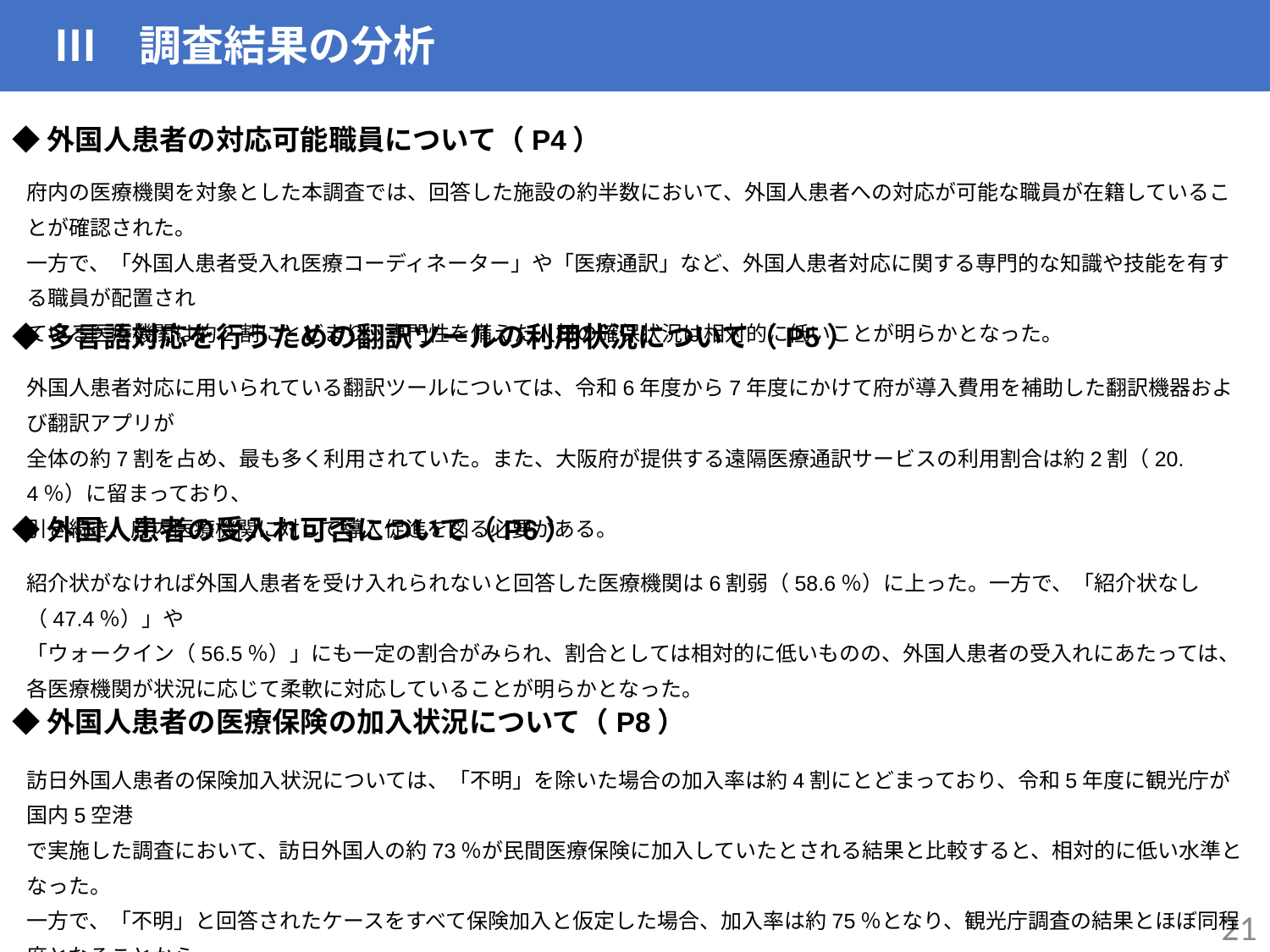

Ⅲ　調査結果の分析
◆外国人患者の対応可能職員について（P4）

府内の医療機関を対象とした本調査では、回答した施設の約半数において、外国人患者への対応が可能な職員が在籍していることが確認された。
一方で、「外国人患者受入れ医療コーディネーター」や「医療通訳」など、外国人患者対応に関する専門的な知識や技能を有する職員が配置され
ている医療機関は約2割にとどまり、専門性を備えた人材の確保状況は相対的に低いことが明らかとなった。
◆多言語対応を行うための翻訳ツールの利用状況について（P5）
外国人患者対応に用いられている翻訳ツールについては、令和6年度から7年度にかけて府が導入費用を補助した翻訳機器および翻訳アプリが
全体の約7割を占め、最も多く利用されていた。また、大阪府が提供する遠隔医療通訳サービスの利用割合は約2割（20.4％）に留まっており、
引き続き、府内医療機関に対して導入促進を図る必要がある。
◆外国人患者の受入れ可否について（P6）
紹介状がなければ外国人患者を受け入れられないと回答した医療機関は6割弱（58.6％）に上った。一方で、「紹介状なし（47.4％）」や
「ウォークイン（56.5％）」にも一定の割合がみられ、割合としては相対的に低いものの、外国人患者の受入れにあたっては、各医療機関が状況に応じて柔軟に対応していることが明らかとなった。
◆外国人患者の医療保険の加入状況について（P8）
訪日外国人患者の保険加入状況については、「不明」を除いた場合の加入率は約4割にとどまっており、令和5年度に観光庁が国内5空港
で実施した調査において、訪日外国人の約73％が民間医療保険に加入していたとされる結果と比較すると、相対的に低い水準となった。
一方で、「不明」と回答されたケースをすべて保険加入と仮定した場合、加入率は約75％となり、観光庁調査の結果とほぼ同程度となることから、
医療機関における加入状況の確認プロセスや、患者側の情報提示の実態といった背景要因を今後把握する必要がある。
21